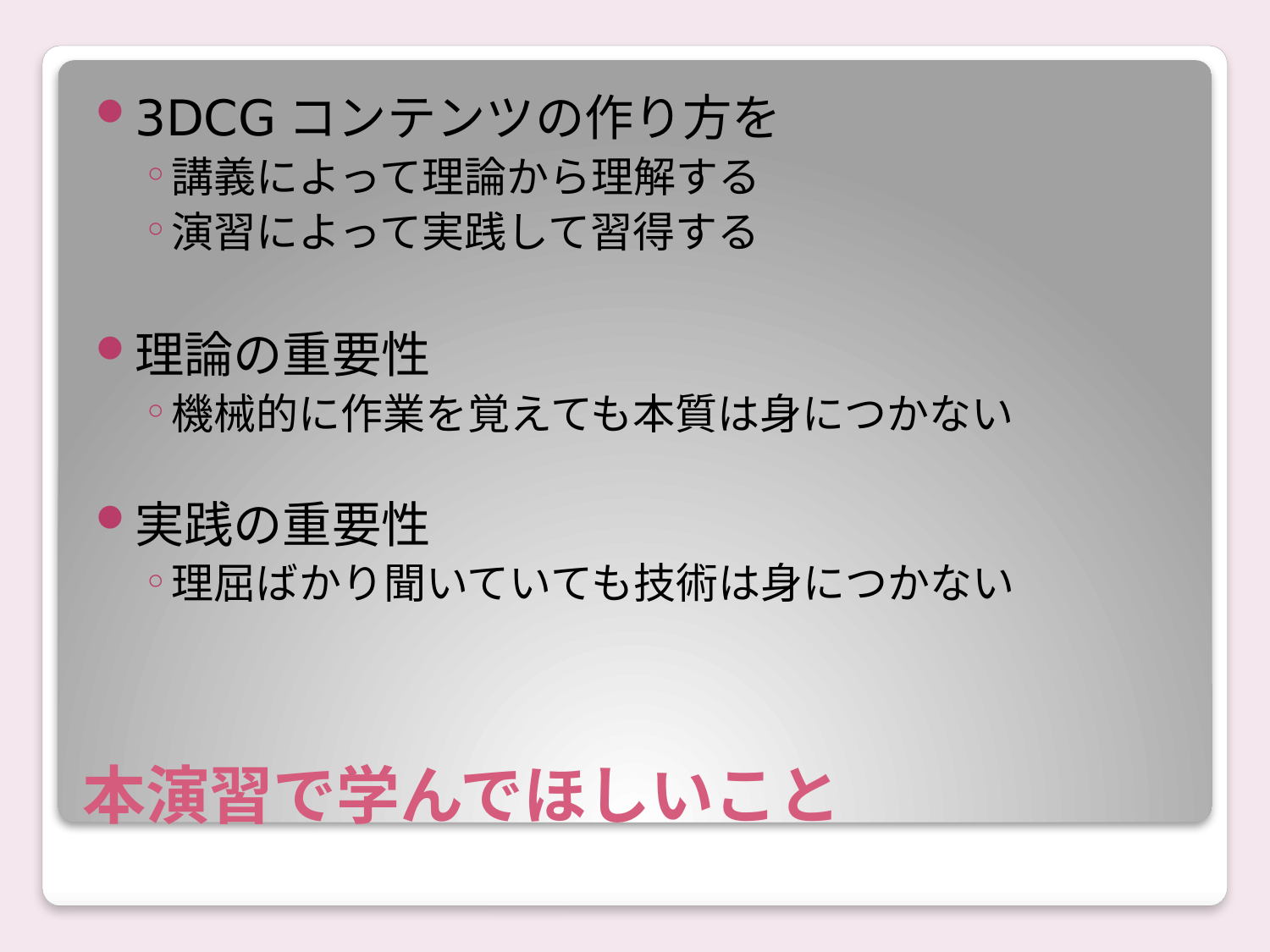

3DCGコンテンツの作り方を
講義によって理論から理解する
演習によって実践して習得する

理論の重要性
機械的に作業を覚えても本質は身につかない
実践の重要性
理屈ばかり聞いていても技術は身につかない
# 本演習で学んでほしいこと